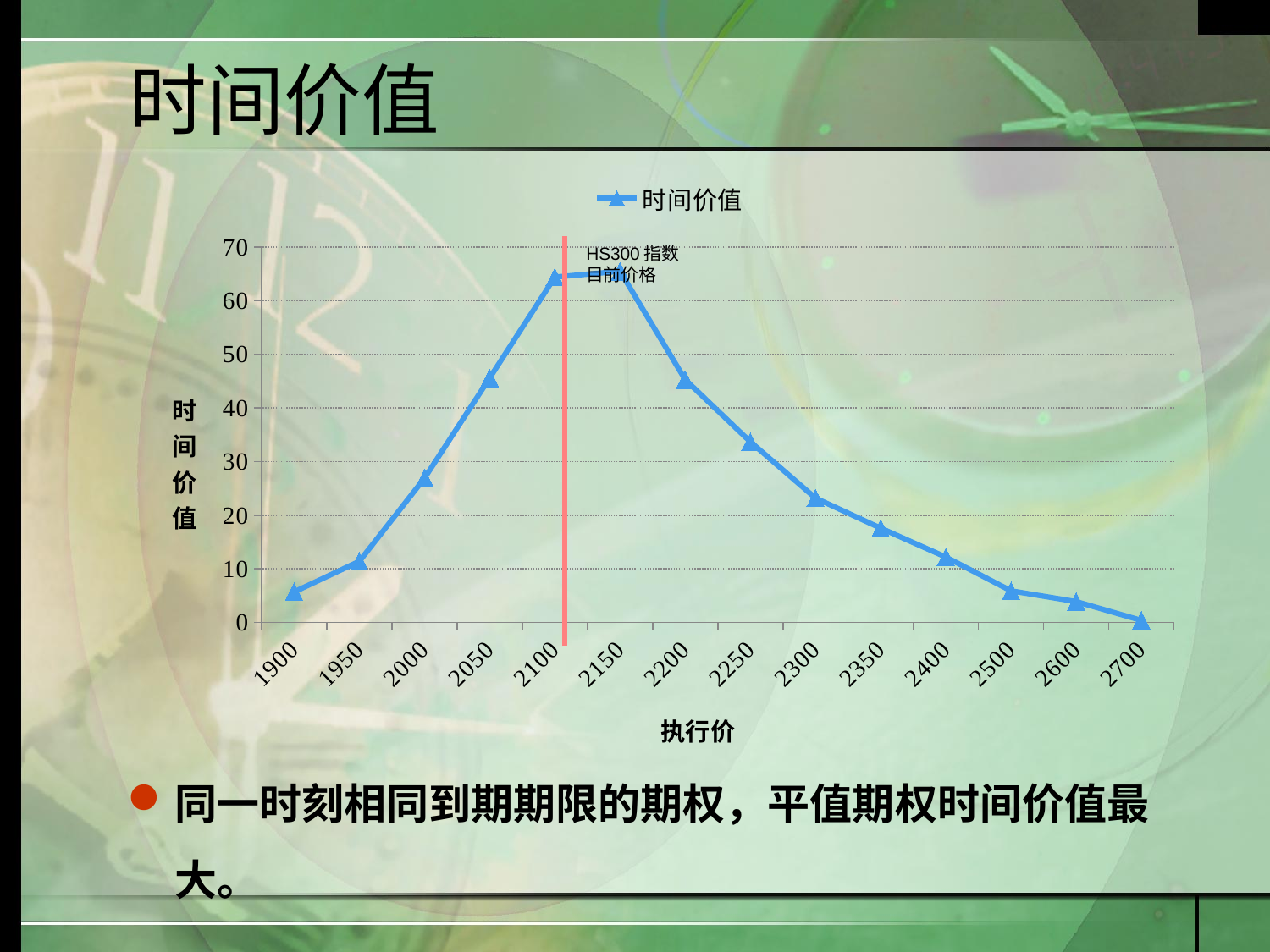

# 时间价值

### Chart

| Category | 时间价值 |
|---|---|
| 1900 | 5.710000000000123 |
| 1950 | 11.410000000000139 |
| 2000 | 26.91000000000014 |
| 2050 | 45.61000000000013 |
| 2100 | 64.41000000000012 |
| 2150 | 65.5 |
| 2200 | 45.3 |
| 2250 | 33.7 |
| 2300 | 23.2 |
| 2350 | 17.6 |
| 2400 | 12.2 |
| 2500 | 5.9 |
| 2600 | 3.9 |
| 2700 | 0.4 |
HS300指数
目前价格
同一时刻相同到期期限的期权，平值期权时间价值最大。